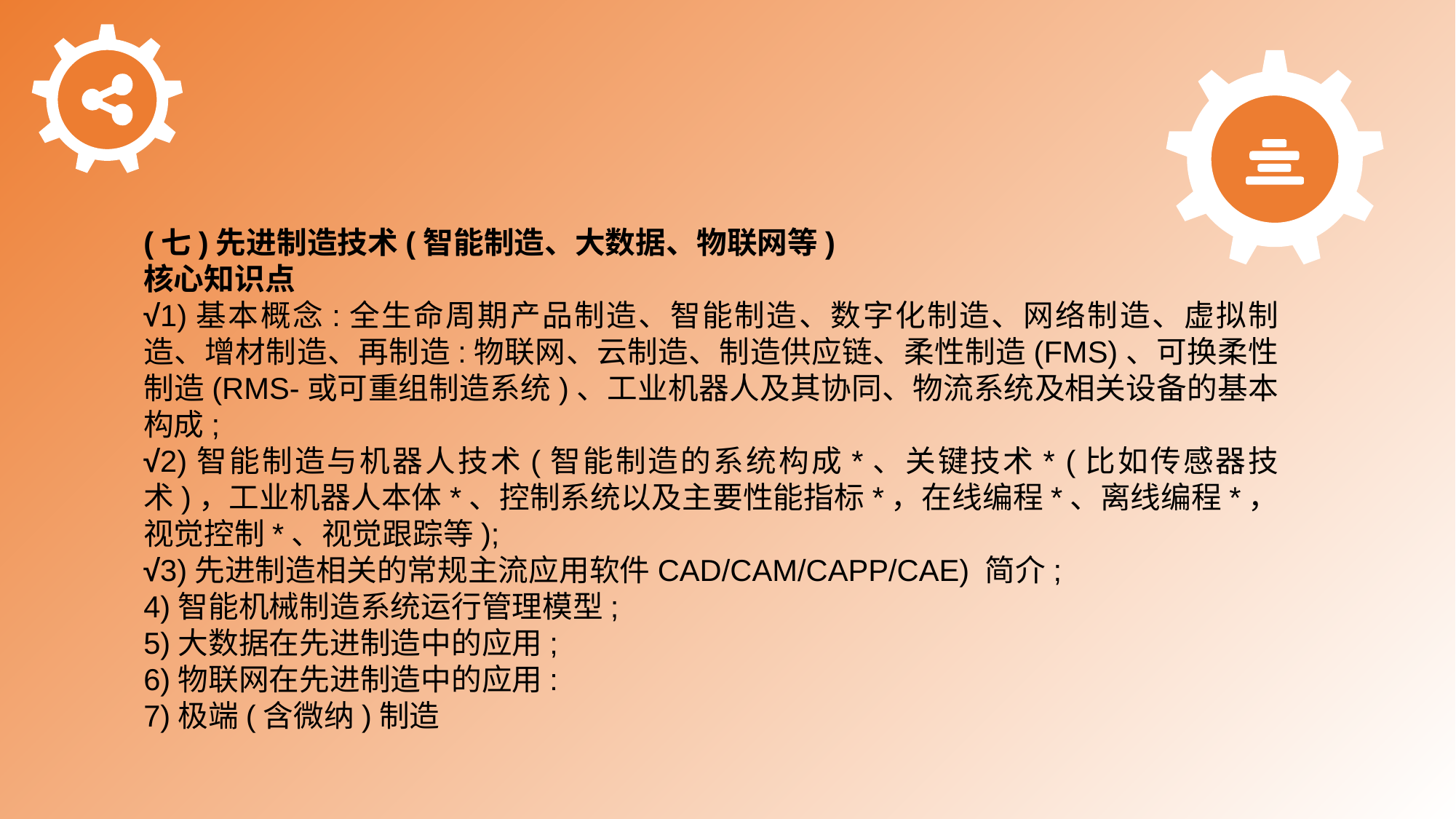

(七)先进制造技术(智能制造、大数据、物联网等)
核心知识点
√1)基本概念:全生命周期产品制造、智能制造、数字化制造、网络制造、虚拟制造、增材制造、再制造:物联网、云制造、制造供应链、柔性制造(FMS)、可换柔性制造(RMS-或可重组制造系统)、工业机器人及其协同、物流系统及相关设备的基本构成;
√2)智能制造与机器人技术(智能制造的系统构成*、关键技术* (比如传感器技术)，工业机器人本体*、控制系统以及主要性能指标*，在线编程*、离线编程*，视觉控制*、视觉跟踪等);
√3)先进制造相关的常规主流应用软件CAD/CAM/CAPP/CAE) 简介;
4)智能机械制造系统运行管理模型;
5)大数据在先进制造中的应用;
6)物联网在先进制造中的应用:
7)极端(含微纳)制造